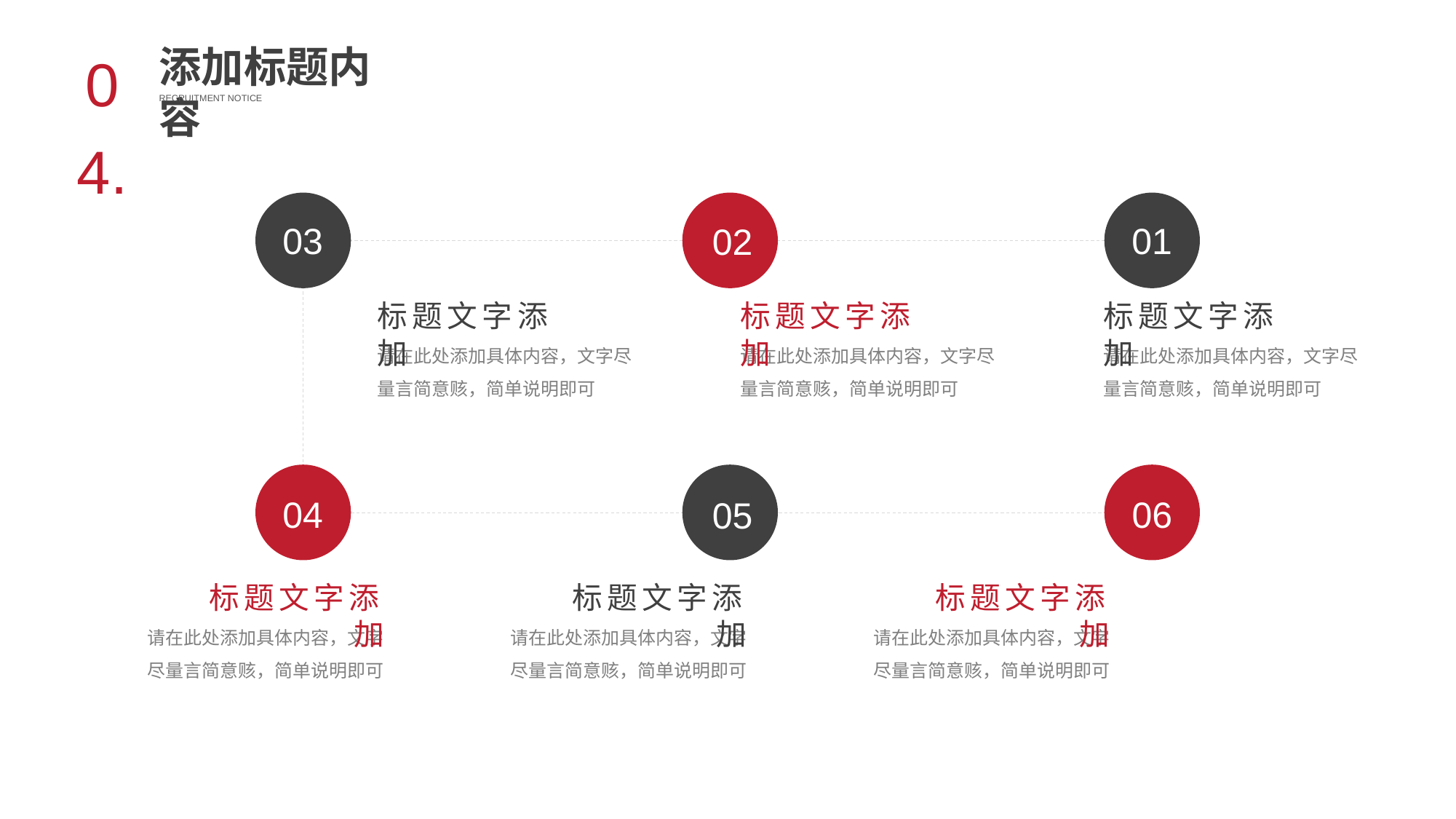

04.
添加标题内容
RECRUITMENT NOTICE

03
标题文字添加
请在此处添加具体内容，文字尽量言简意赅，简单说明即可

02
标题文字添加
请在此处添加具体内容，文字尽量言简意赅，简单说明即可

01
标题文字添加
请在此处添加具体内容，文字尽量言简意赅，简单说明即可

04
标题文字添加
请在此处添加具体内容，文字尽量言简意赅，简单说明即可

05
标题文字添加
请在此处添加具体内容，文字尽量言简意赅，简单说明即可

06
标题文字添加
请在此处添加具体内容，文字尽量言简意赅，简单说明即可